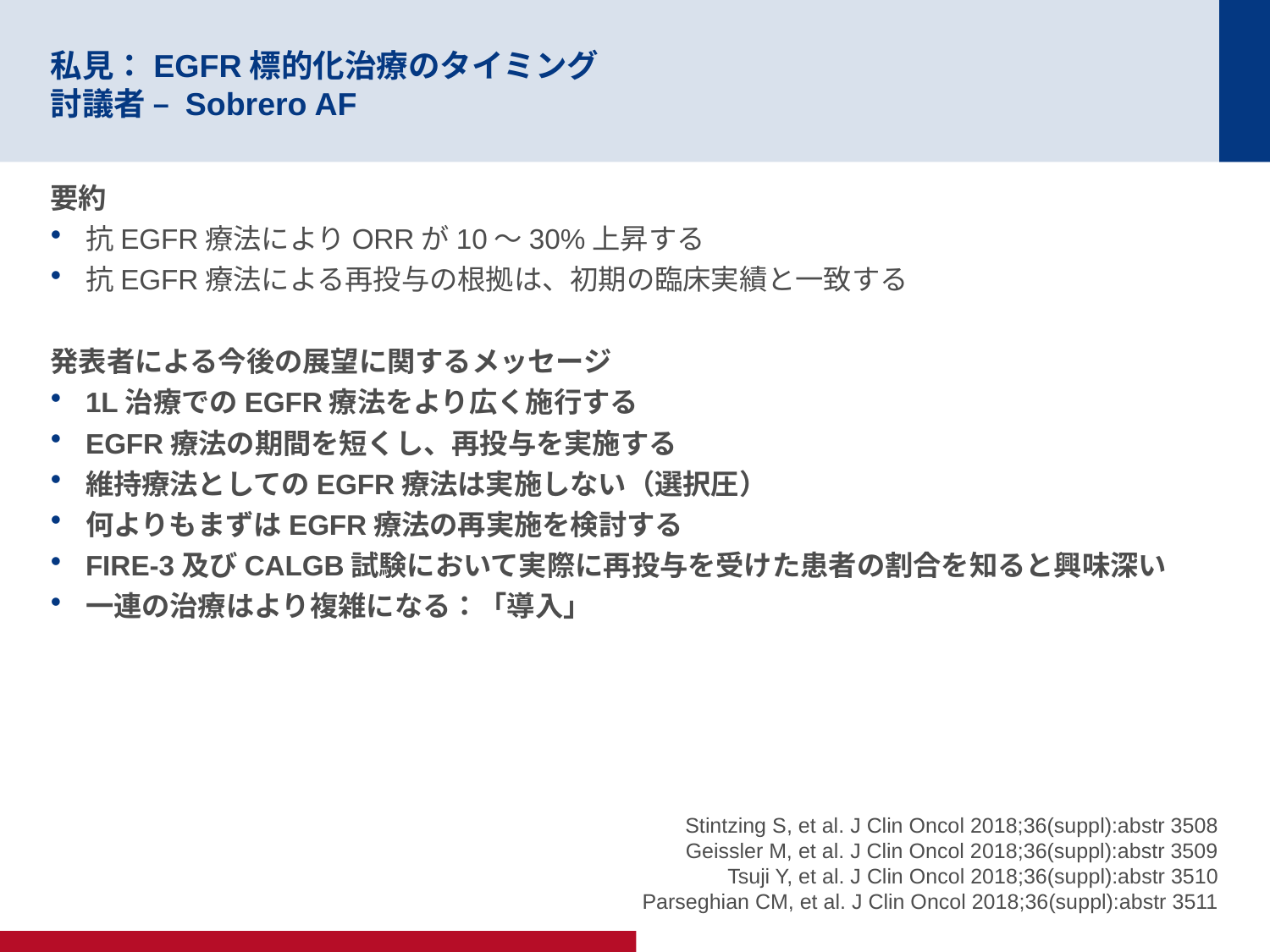

# 私見：EGFR標的化治療のタイミング 討議者 – Sobrero AF
要約
抗EGFR療法によりORRが10～30%上昇する
抗EGFR療法による再投与の根拠は、初期の臨床実績と一致する

発表者による今後の展望に関するメッセージ
1L治療でのEGFR療法をより広く施行する
EGFR療法の期間を短くし、再投与を実施する
維持療法としてのEGFR療法は実施しない（選択圧）
何よりもまずはEGFR療法の再実施を検討する
FIRE-3及びCALGB試験において実際に再投与を受けた患者の割合を知ると興味深い
一連の治療はより複雑になる：「導入」

Stintzing S, et al. J Clin Oncol 2018;36(suppl):abstr 3508
Geissler M, et al. J Clin Oncol 2018;36(suppl):abstr 3509
Tsuji Y, et al. J Clin Oncol 2018;36(suppl):abstr 3510
Parseghian CM, et al. J Clin Oncol 2018;36(suppl):abstr 3511